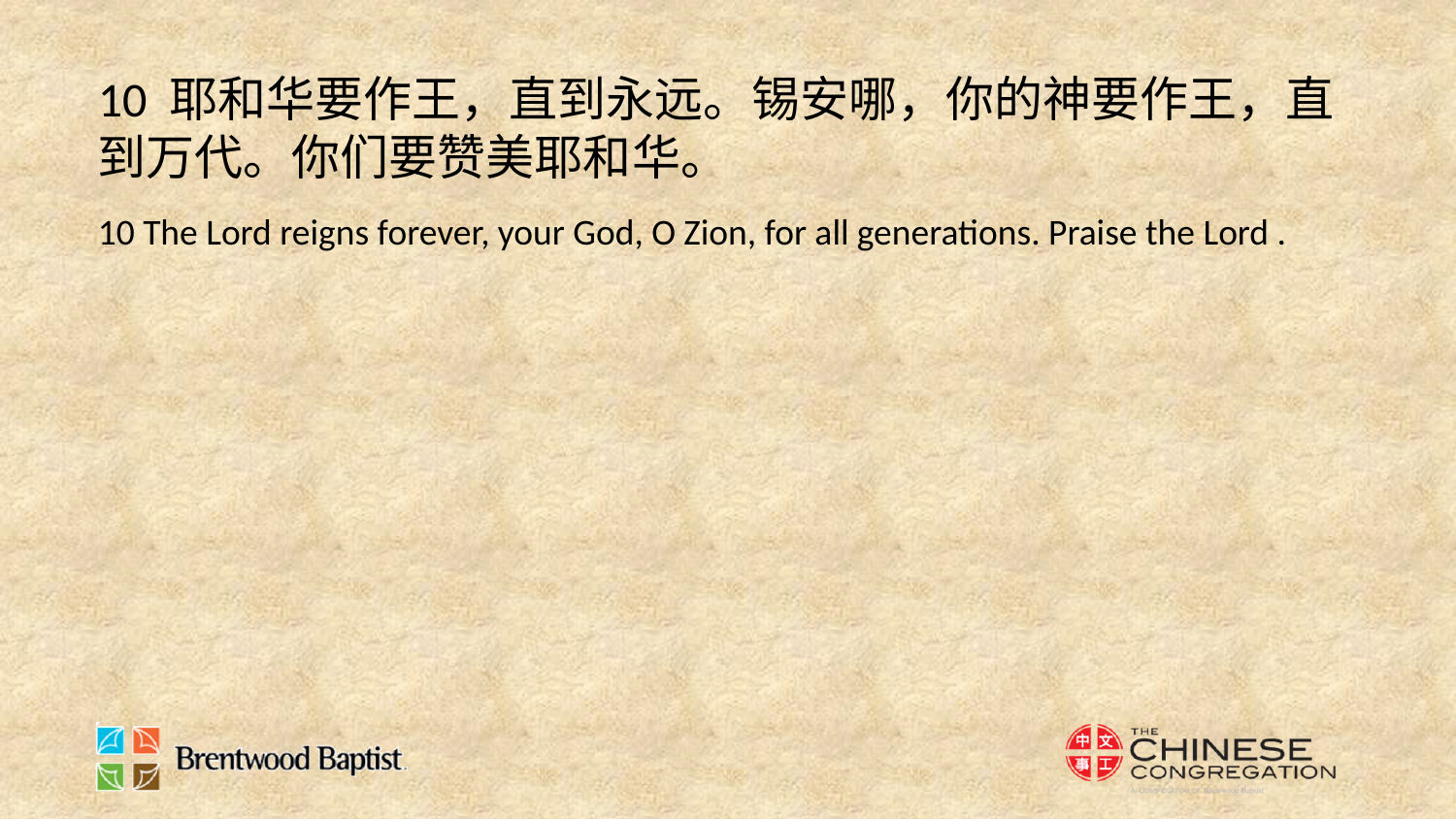

10 耶和华要作王，直到永远。锡安哪，你的神要作王，直到万代。你们要赞美耶和华。

10 The Lord reigns forever, your God, O Zion, for all generations. Praise the Lord .